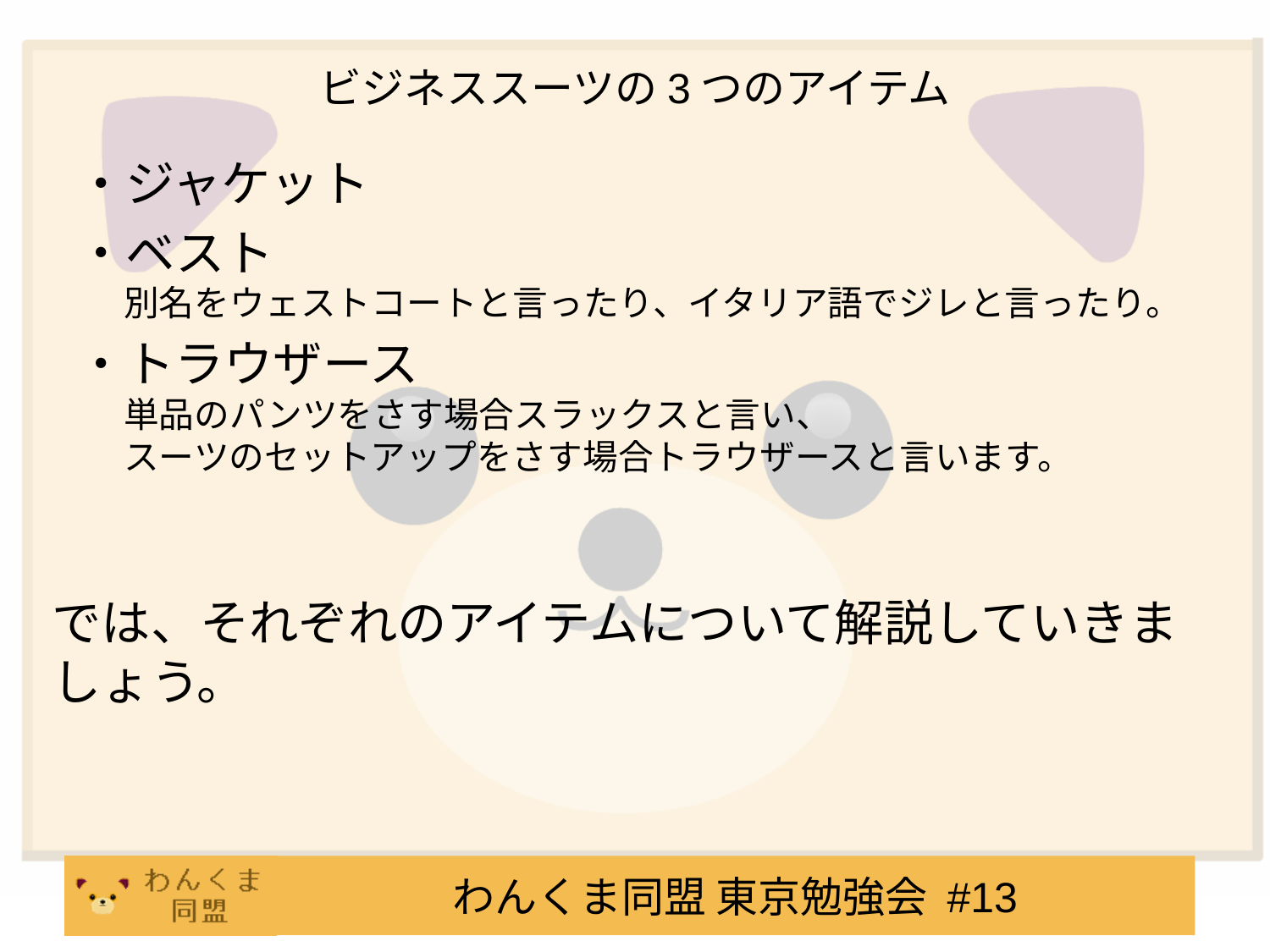

# ビジネススーツの3つのアイテム
・ジャケット
・ベスト
別名をウェストコートと言ったり、イタリア語でジレと言ったり。
・トラウザース
単品のパンツをさす場合スラックスと言い、
スーツのセットアップをさす場合トラウザースと言います。
では、それぞれのアイテムについて解説していきましょう。